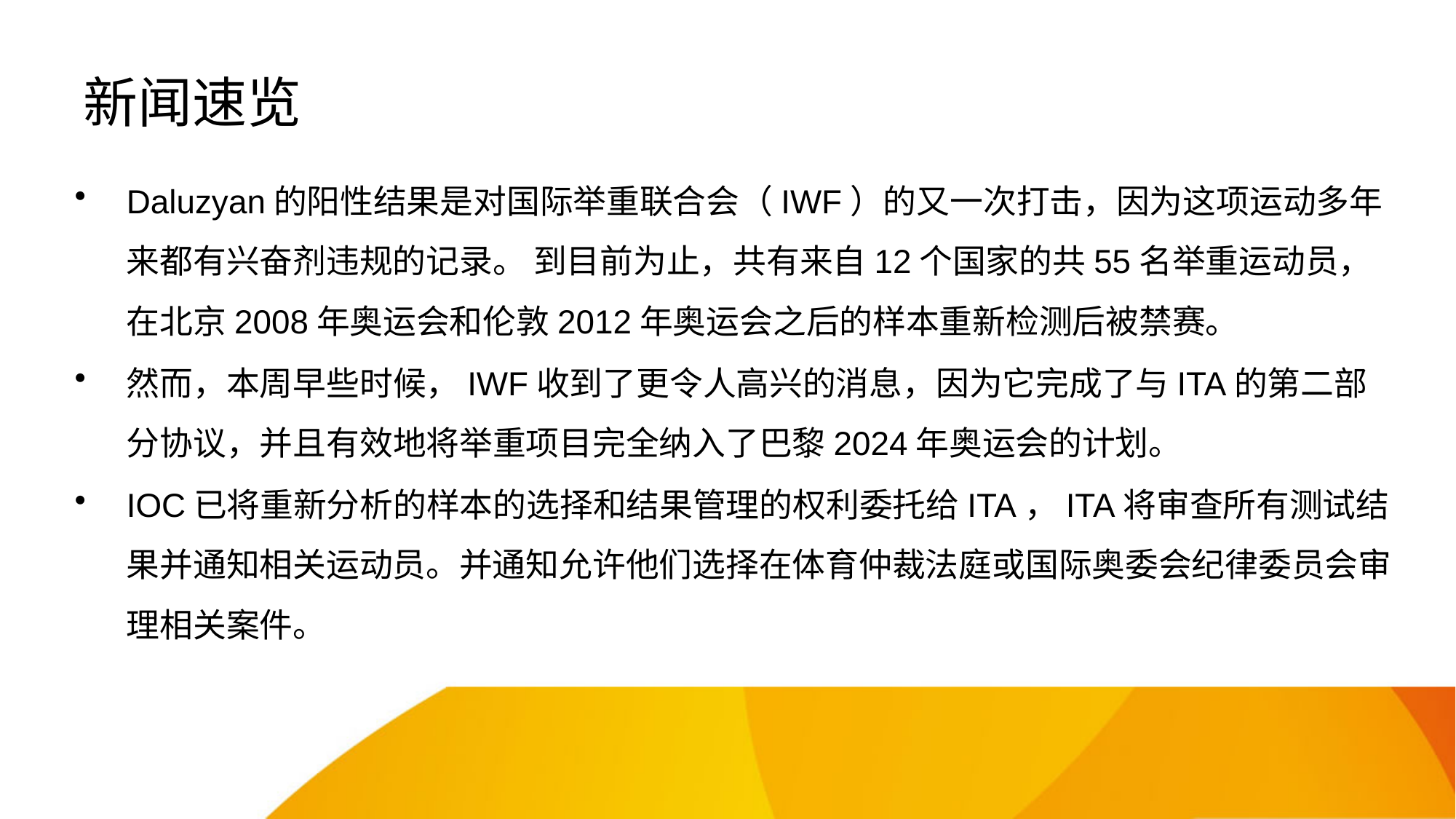

# 新闻速览
Daluzyan的阳性结果是对国际举重联合会（IWF）的又一次打击，因为这项运动多年来都有兴奋剂违规的记录。 到目前为止，共有来自12个国家的共55名举重运动员，在北京2008年奥运会和伦敦2012年奥运会之后的样本重新检测后被禁赛。
然而，本周早些时候，IWF收到了更令人高兴的消息，因为它完成了与ITA的第二部分协议，并且有效地将举重项目完全纳入了巴黎2024年奥运会的计划。
IOC已将重新分析的样本的选择和结果管理的权利委托给ITA，ITA将审查所有测试结果并通知相关运动员。并通知允许他们选择在体育仲裁法庭或国际奥委会纪律委员会审理相关案件。